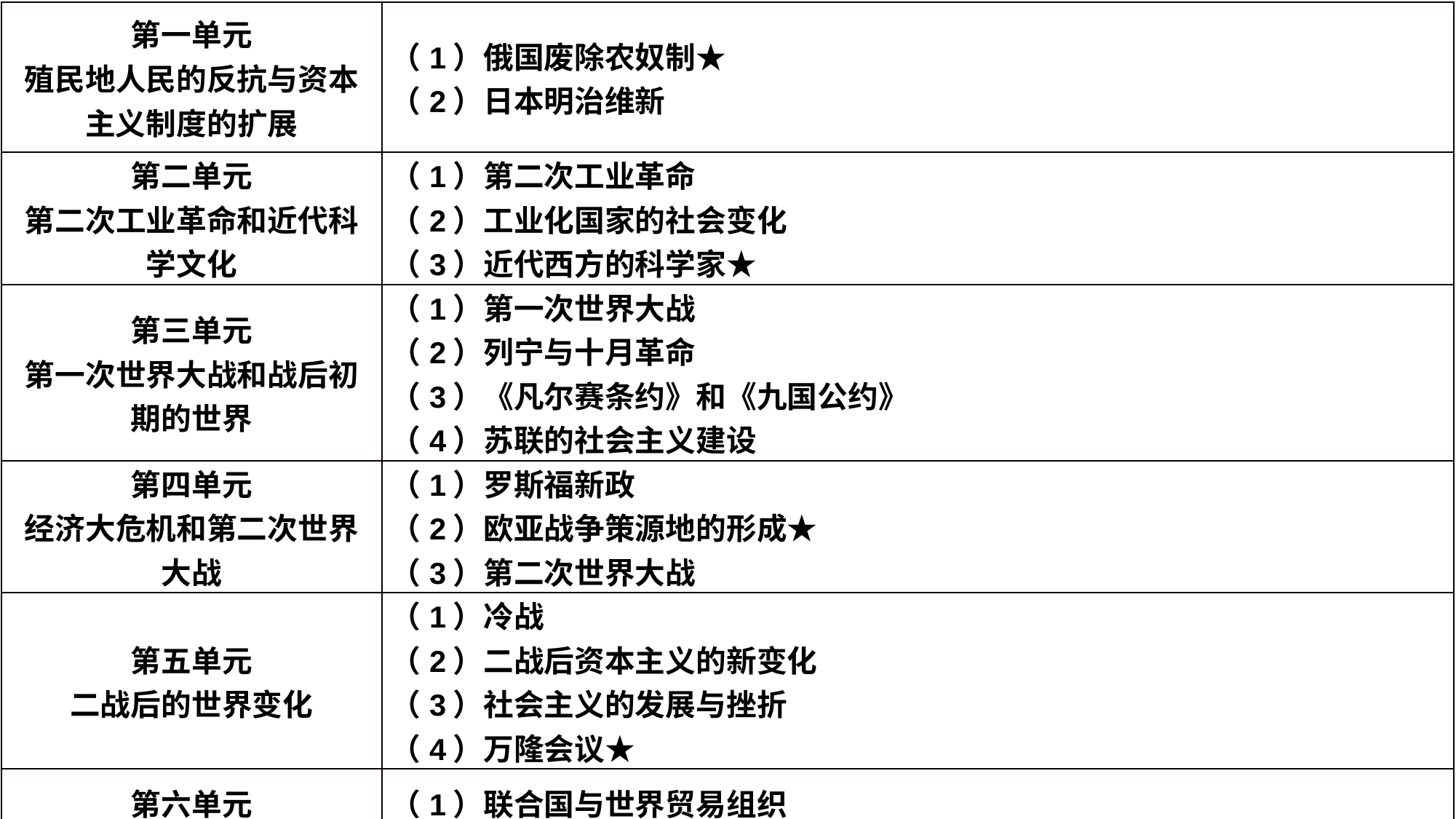

| 第一单元 殖民地人民的反抗与资本主义制度的扩展 | （1）俄国废除农奴制★ （2）日本明治维新 |
| --- | --- |
| 第二单元 第二次工业革命和近代科学文化 | （1）第二次工业革命 （2）工业化国家的社会变化 （3）近代西方的科学家★ |
| 第三单元 第一次世界大战和战后初期的世界 | （1）第一次世界大战 （2）列宁与十月革命 （3）《凡尔赛条约》和《九国公约》 （4）苏联的社会主义建设 |
| 第四单元 经济大危机和第二次世界大战 | （1）罗斯福新政 （2）欧亚战争策源地的形成★ （3）第二次世界大战 |
| 第五单元 二战后的世界变化 | （1）冷战 （2）二战后资本主义的新变化 （3）社会主义的发展与挫折 （4）万隆会议★ |
| 第六单元 走向和平发展的世界 | （1）联合国与世界贸易组织 （2）世界多极化趋势的发展；建立国际新秩序的努力★ |